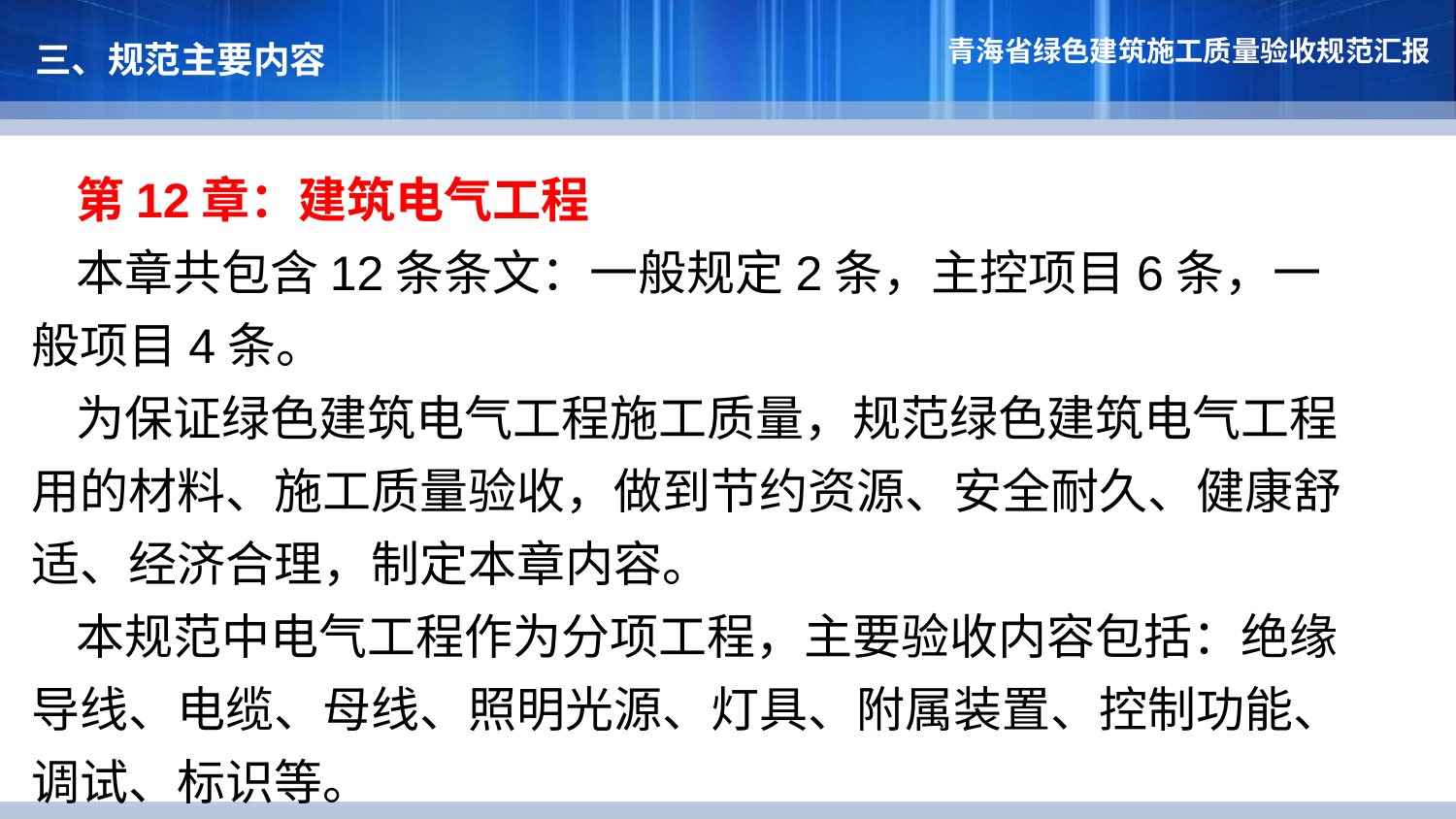

三、规范主要内容
   第12章：建筑电气工程
   本章共包含12条条文：一般规定2条，主控项目6条，一般项目4条。
   为保证绿色建筑电气工程施工质量，规范绿色建筑电气工程用的材料、施工质量验收，做到节约资源、安全耐久、健康舒适、经济合理，制定本章内容。
   本规范中电气工程作为分项工程，主要验收内容包括：绝缘导线、电缆、母线、照明光源、灯具、附属装置、控制功能、调试、标识等。